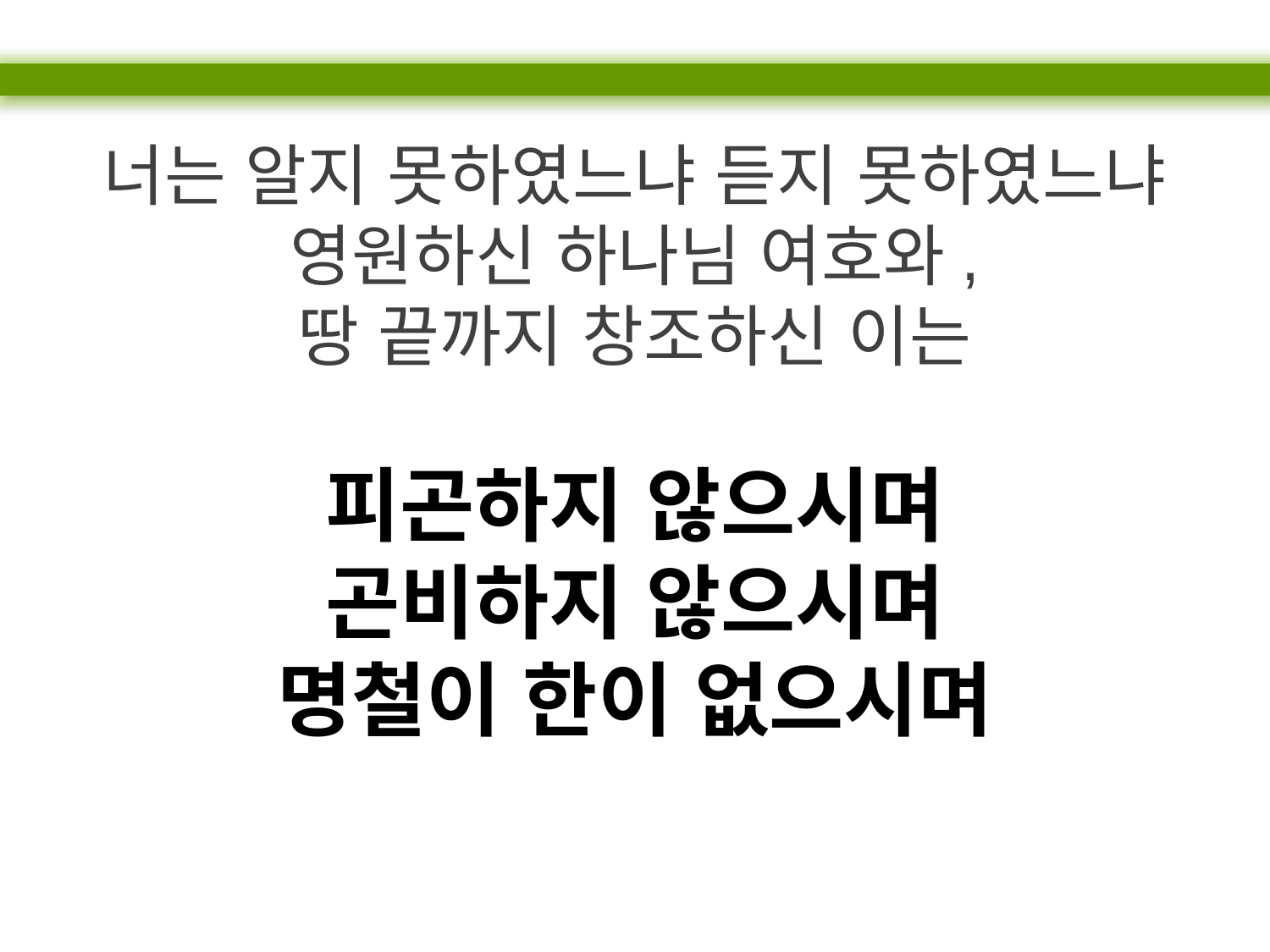

너는 알지 못하였느냐 듣지 못하였느냐
영원하신 하나님 여호와,
땅 끝까지 창조하신 이는
피곤하지 않으시며
곤비하지 않으시며
명철이 한이 없으시며